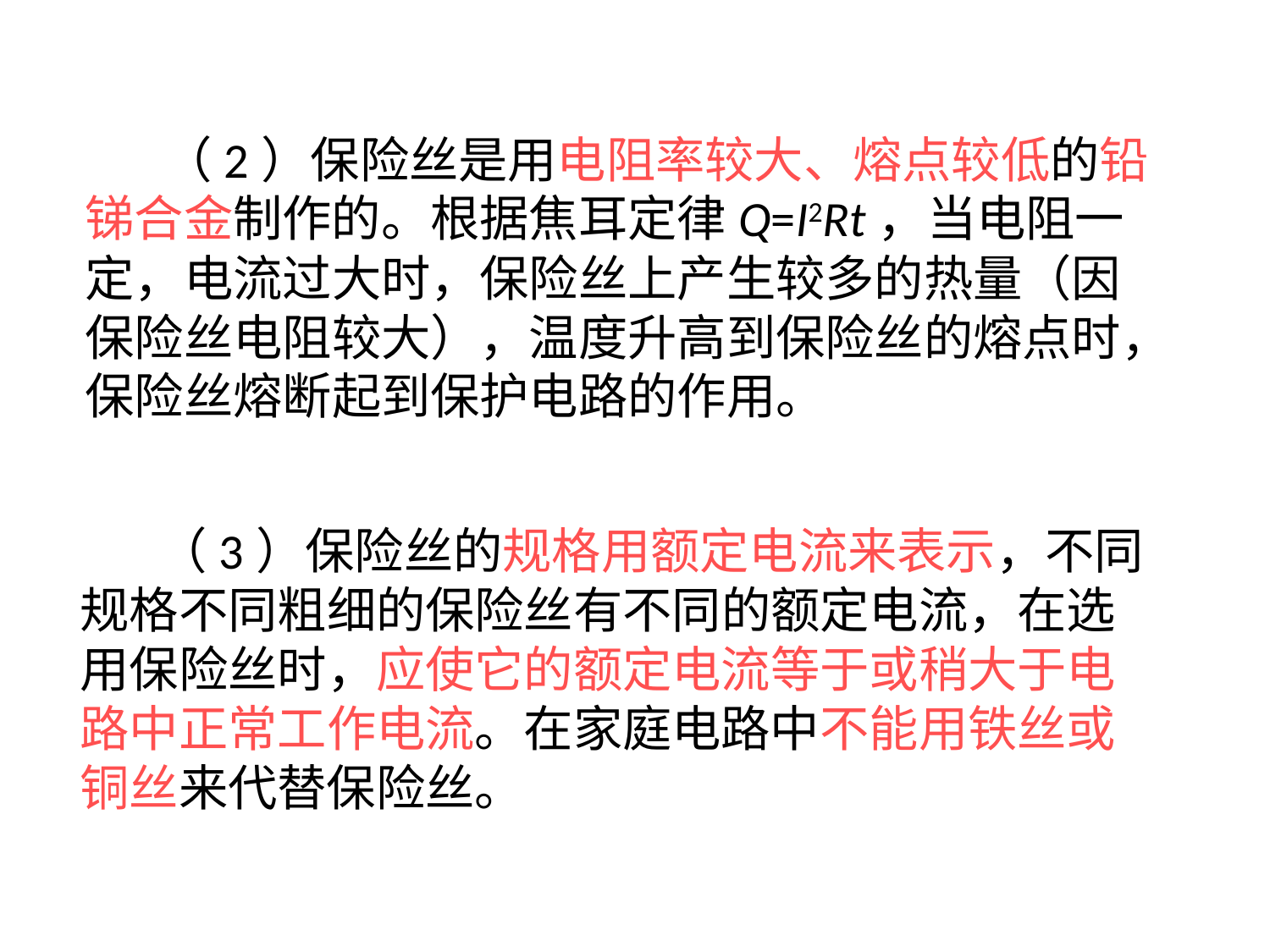

（2）保险丝是用电阻率较大、熔点较低的铅锑合金制作的。根据焦耳定律Q=I2Rt，当电阻一定，电流过大时，保险丝上产生较多的热量（因保险丝电阻较大），温度升高到保险丝的熔点时，保险丝熔断起到保护电路的作用。
      （3）保险丝的规格用额定电流来表示，不同规格不同粗细的保险丝有不同的额定电流，在选用保险丝时，应使它的额定电流等于或稍大于电路中正常工作电流。在家庭电路中不能用铁丝或铜丝来代替保险丝。